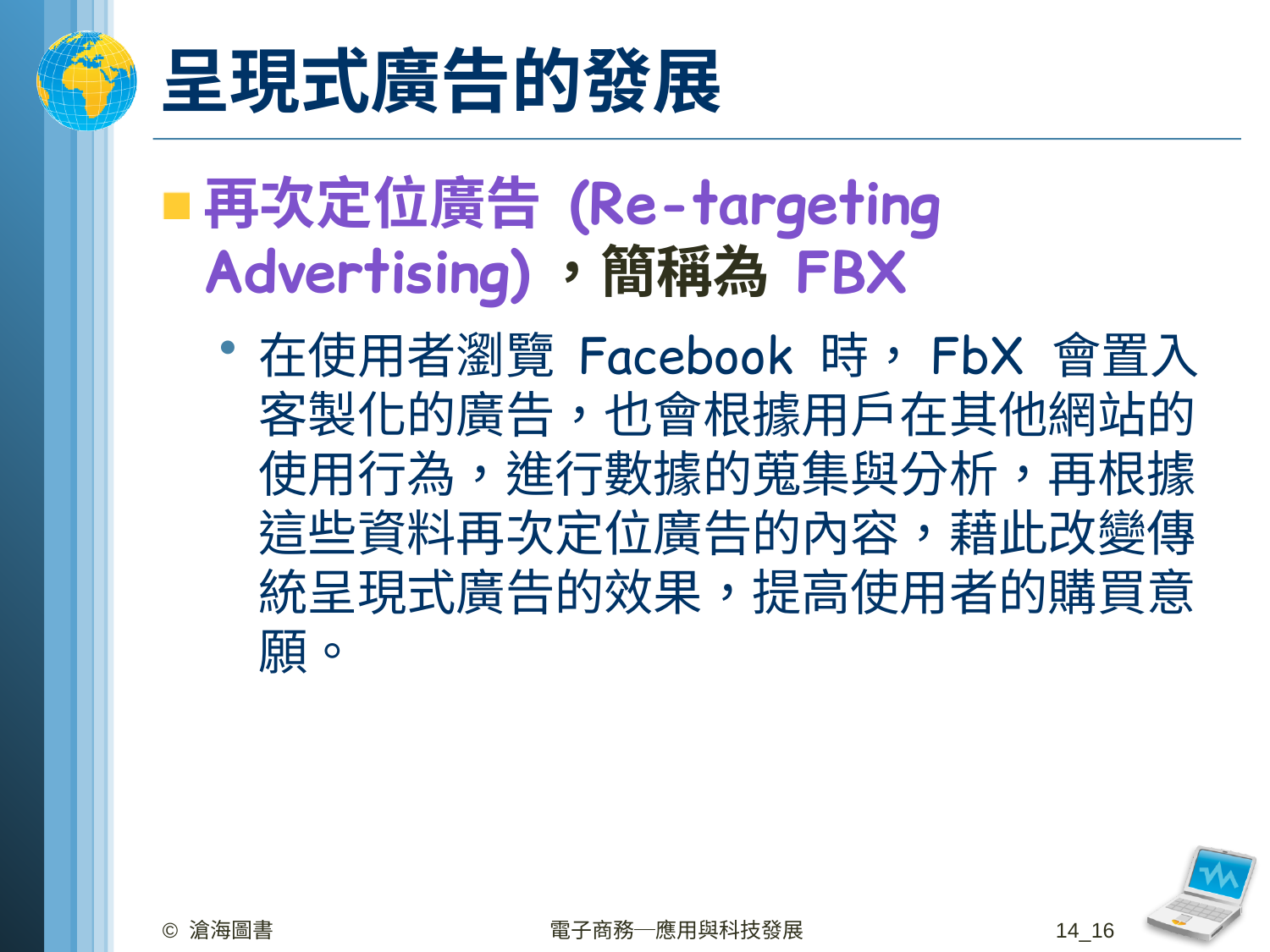

# 呈現式廣告的發展
再次定位廣告 (Re-targeting Advertising)，簡稱為 FBX
在使用者瀏覽 Facebook 時，FbX 會置入客製化的廣告，也會根據用戶在其他網站的使用行為，進行數據的蒐集與分析，再根據這些資料再次定位廣告的內容，藉此改變傳統呈現式廣告的效果，提高使用者的購買意願。
© 滄海圖書
電子商務─應用與科技發展
14_16